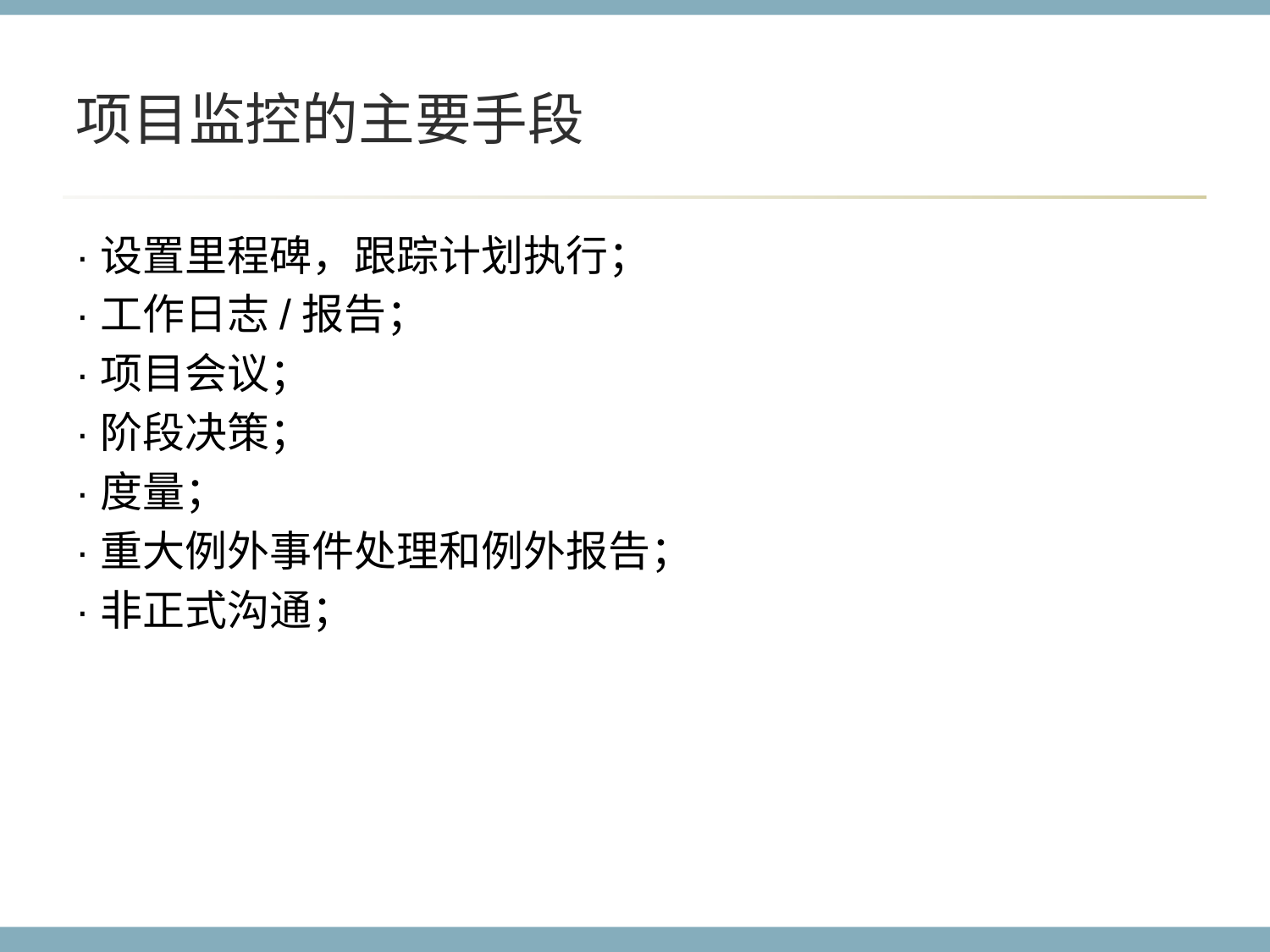

# 项目监控的主要手段
·设置里程碑，跟踪计划执行；
·工作日志/报告；
·项目会议；
·阶段决策；
·度量；
·重大例外事件处理和例外报告；
·非正式沟通；